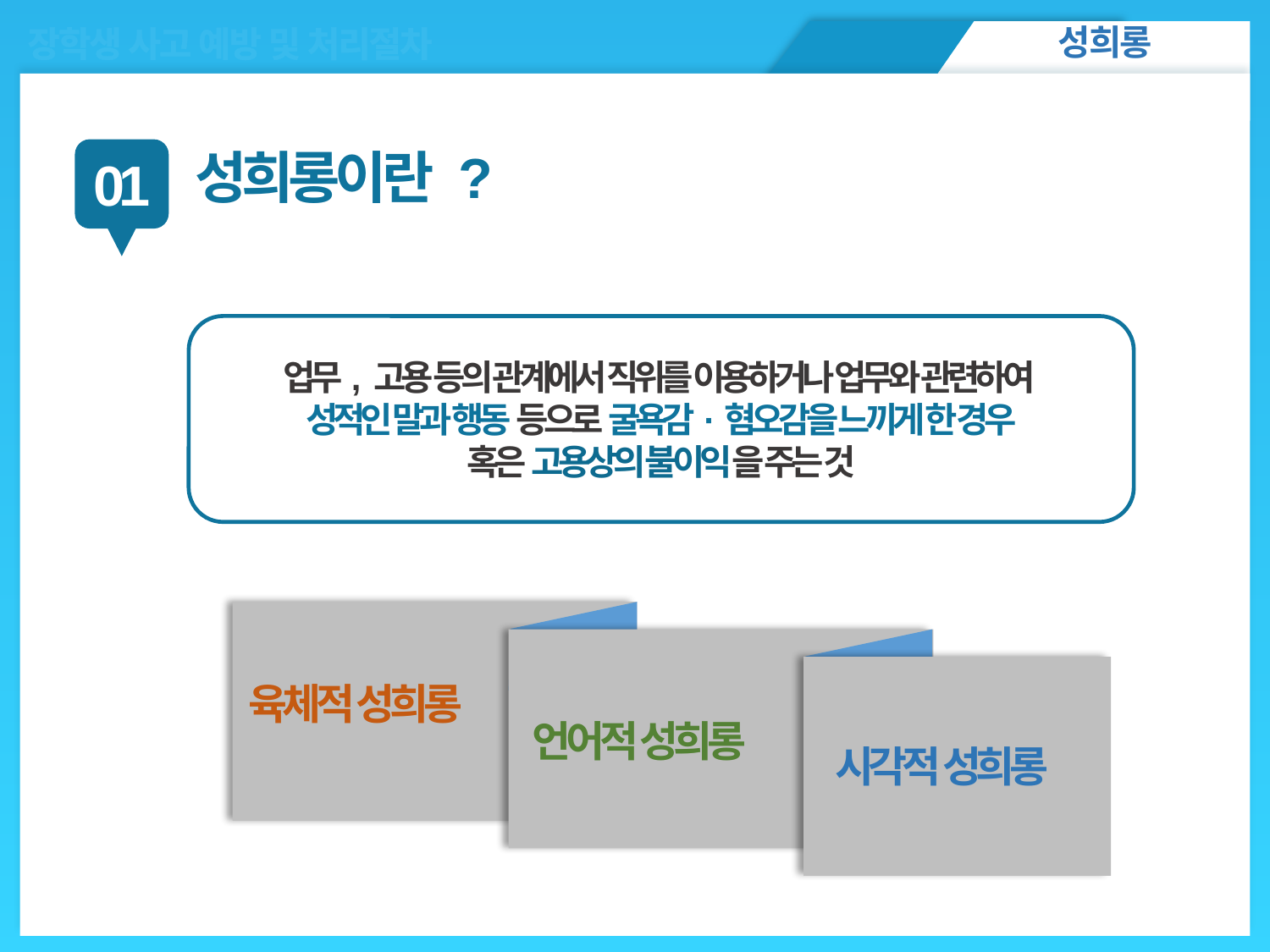

성희롱
장학생 사고 예방 및 처리절차

ㅇㅁㄴㅇㄴㅇ

성희롱이란 ?
01

업무, 고용 등의 관계에서 직위를 이용하거나 업무와 관련하여
성적인 말과 행동 등으로 굴욕감·혐오감을 느끼게 한 경우
혹은 고용상의 불이익을 주는 것

육체적 성희롱
언어적 성희롱
시각적 성희롱